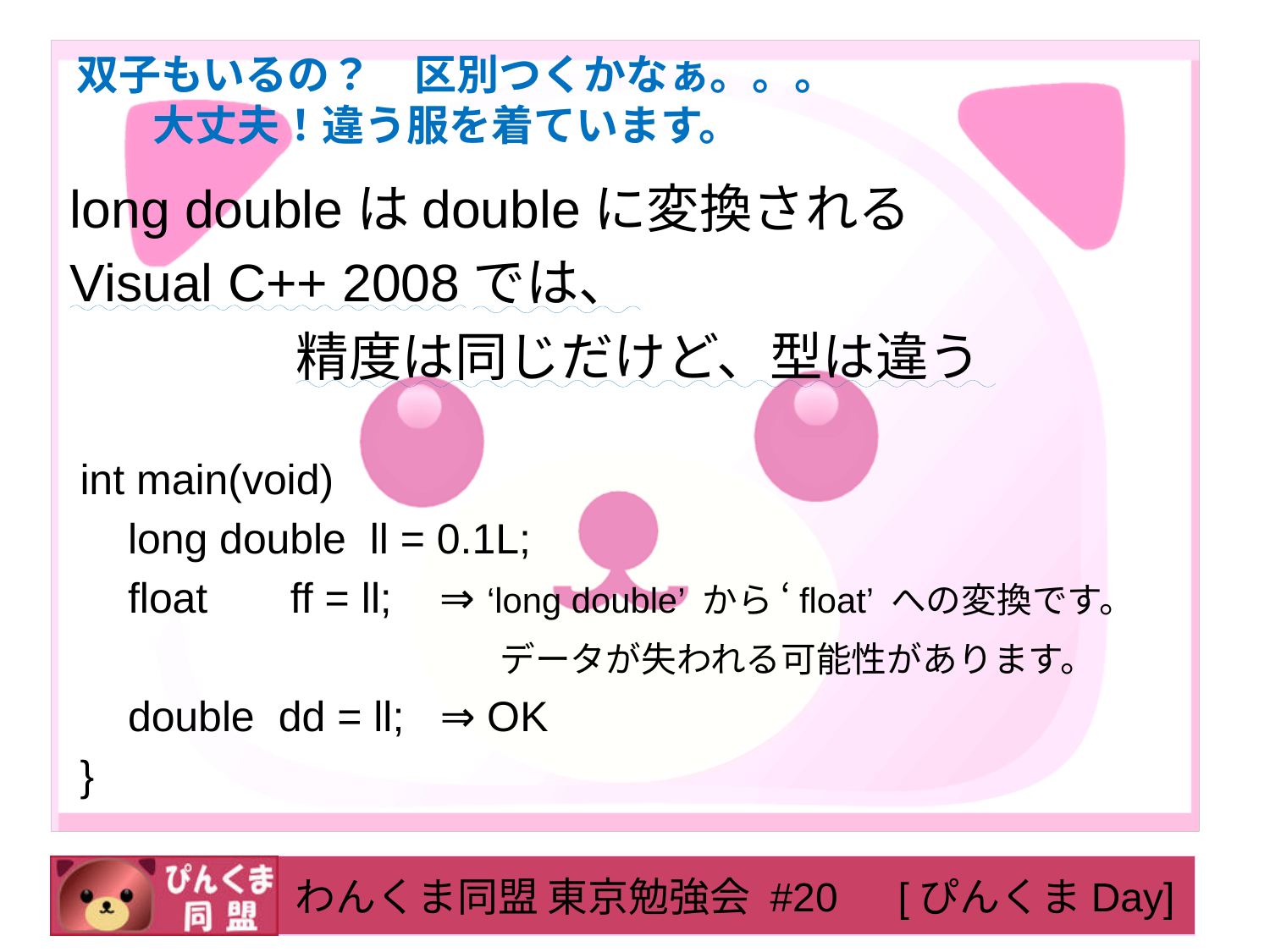

# 双子もいるの？　区別つくかなぁ。。。 大丈夫！違う服を着ています。
long doubleはdoubleに変換される
Visual C++ 2008では、
                  精度は同じだけど、型は違う
int main(void)
	long double  ll = 0.1L;
	float	   ff = ll;    ⇒ ‘long double’ から ‘float’ への変換です。
                                           データが失われる可能性があります。
	double	  dd = ll;   ⇒ OK
}